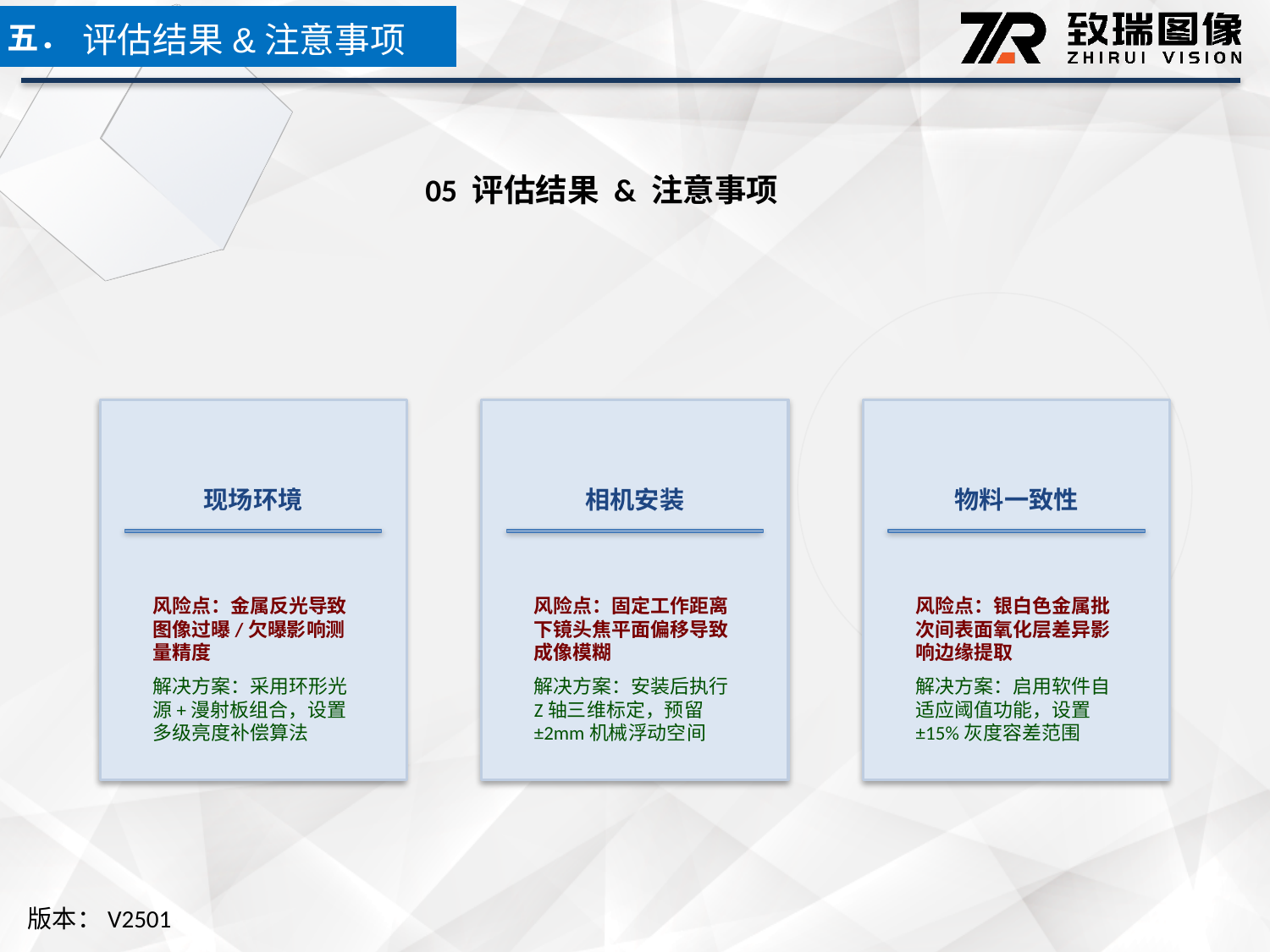

五．
评估结果&注意事项

05 评估结果 & 注意事项

现场环境

相机安装

物料一致性

风险点：金属反光导致图像过曝/欠曝影响测量精度
解决方案：采用环形光源+漫射板组合，设置多级亮度补偿算法

风险点：固定工作距离下镜头焦平面偏移导致成像模糊
解决方案：安装后执行Z轴三维标定，预留±2mm机械浮动空间

风险点：银白色金属批次间表面氧化层差异影响边缘提取
解决方案：启用软件自适应阈值功能，设置±15%灰度容差范围